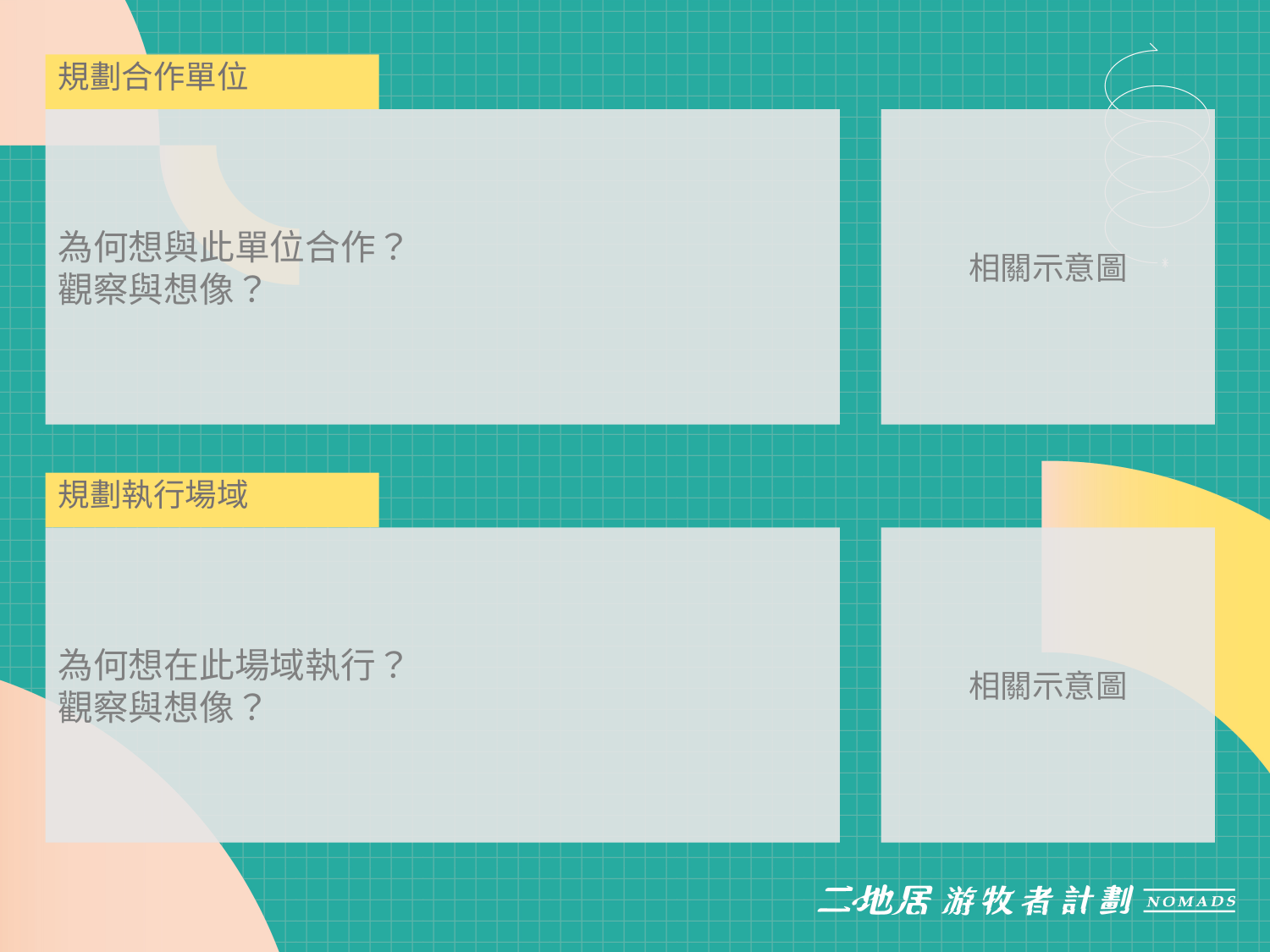

規劃合作單位
為何想與此單位合作？
觀察與想像？
相關示意圖
規劃執行場域
為何想在此場域執行？
觀察與想像？
相關示意圖